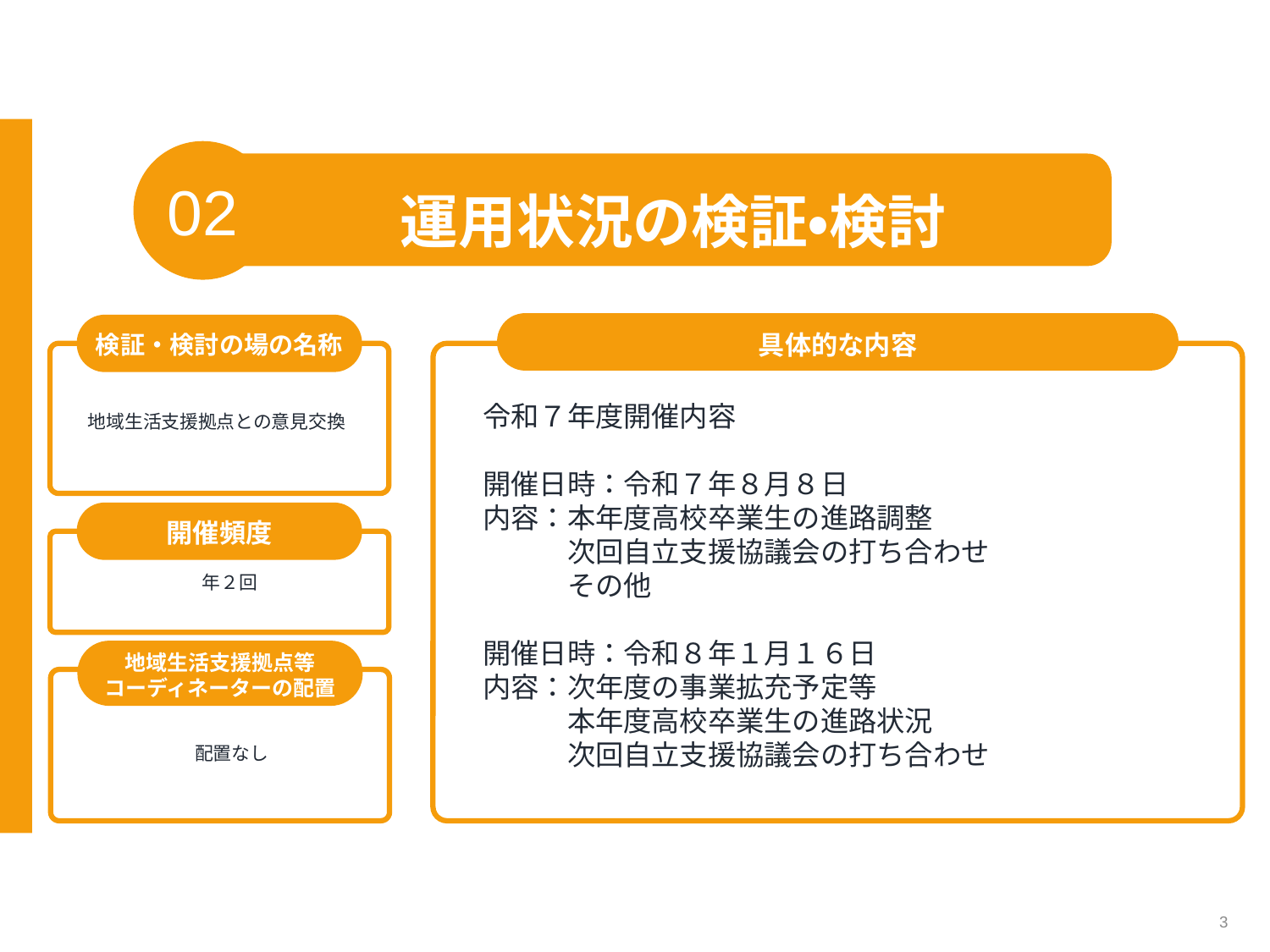

02

運用状況の検証・検討
具体的な内容
検証・検討の場の名称

令和７年度開催内容

開催日時：令和７年８月８日
内容：本年度高校卒業生の進路調整
　　　次回自立支援協議会の打ち合わせ
　　　その他

開催日時：令和８年１月１６日
内容：次年度の事業拡充予定等
　　　本年度高校卒業生の進路状況
　　　次回自立支援協議会の打ち合わせ

地域生活支援拠点との意見交換
開催頻度

年２回
地域生活支援拠点等
コーディネーターの配置

配置なし
3